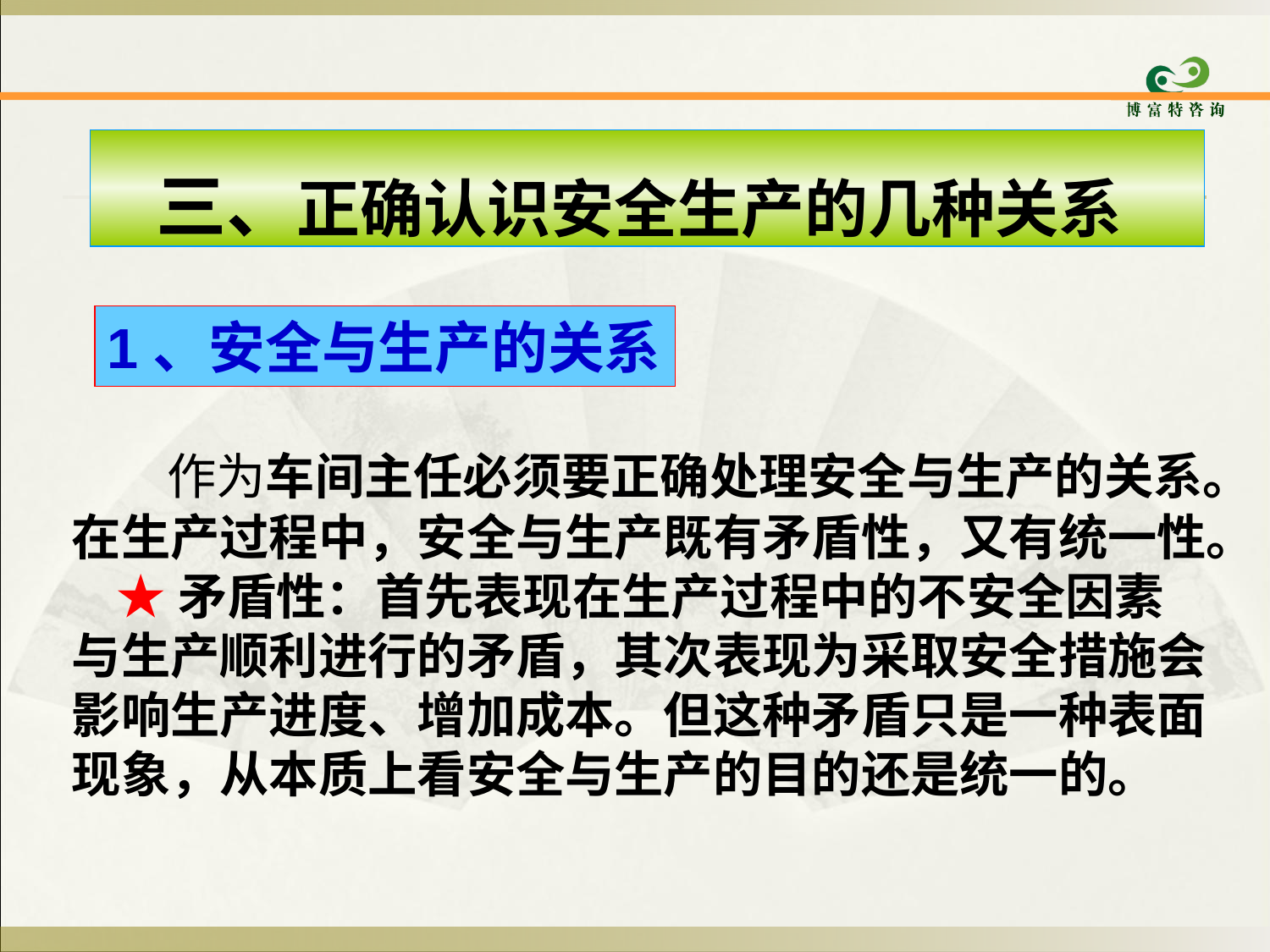

三、正确认识安全生产的几种关系
　   作为车间主任必须要正确处理安全与生产的关系。在生产过程中，安全与生产既有矛盾性，又有统一性。
    ★矛盾性：首先表现在生产过程中的不安全因素与生产顺利进行的矛盾，其次表现为采取安全措施会影响生产进度、增加成本。但这种矛盾只是一种表面现象，从本质上看安全与生产的目的还是统一的。
1、安全与生产的关系
17